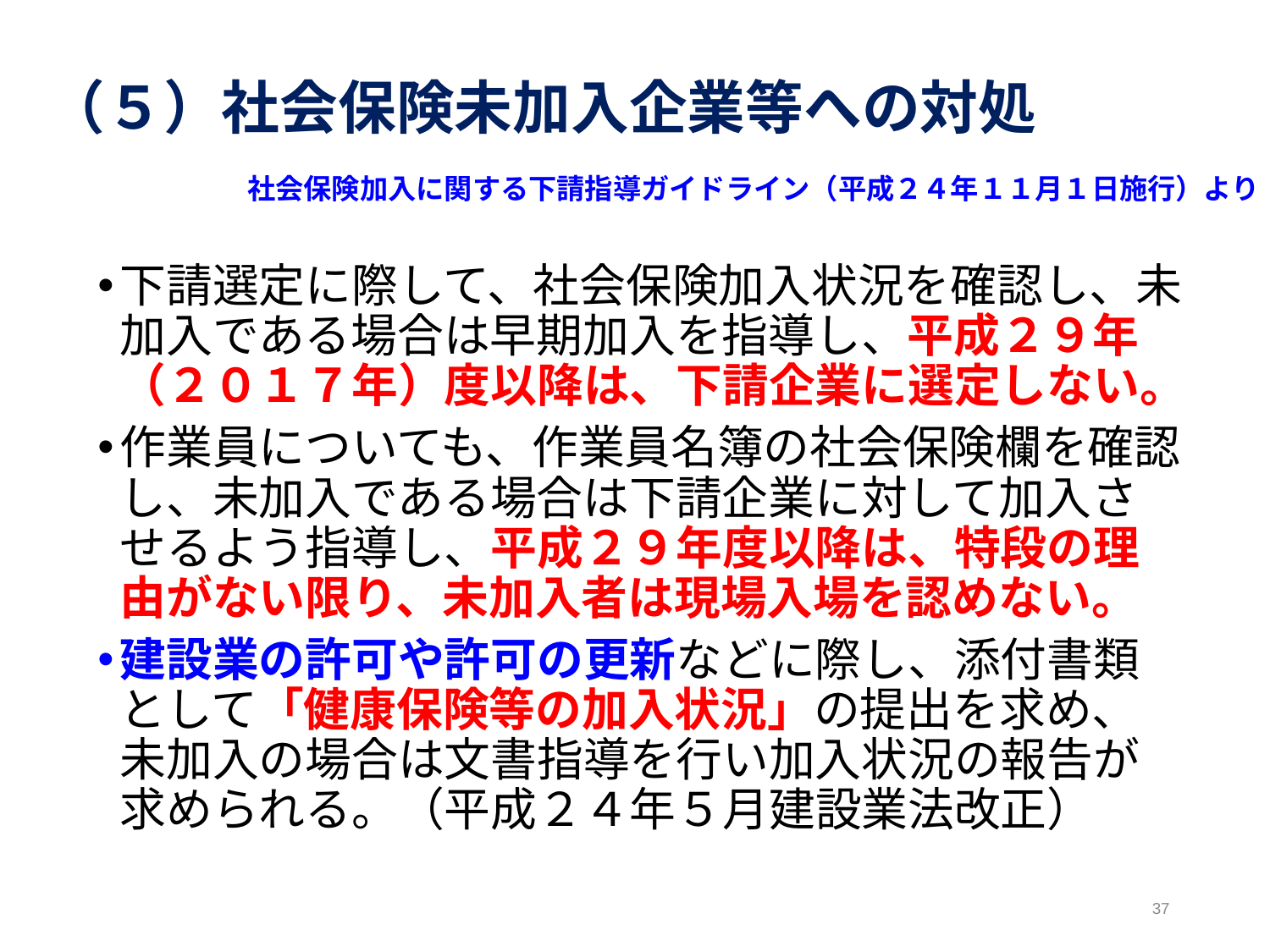

# （５）社会保険未加入企業等への対処
社会保険加入に関する下請指導ガイドライン（平成２４年１１月１日施行）より
下請選定に際して、社会保険加入状況を確認し、未加入である場合は早期加入を指導し、平成２９年（２０１７年）度以降は、下請企業に選定しない。
作業員についても、作業員名簿の社会保険欄を確認し、未加入である場合は下請企業に対して加入させるよう指導し、平成２９年度以降は、特段の理由がない限り、未加入者は現場入場を認めない。
建設業の許可や許可の更新などに際し、添付書類として「健康保険等の加入状況」の提出を求め、未加入の場合は文書指導を行い加入状況の報告が求められる。（平成２４年５月建設業法改正）

37